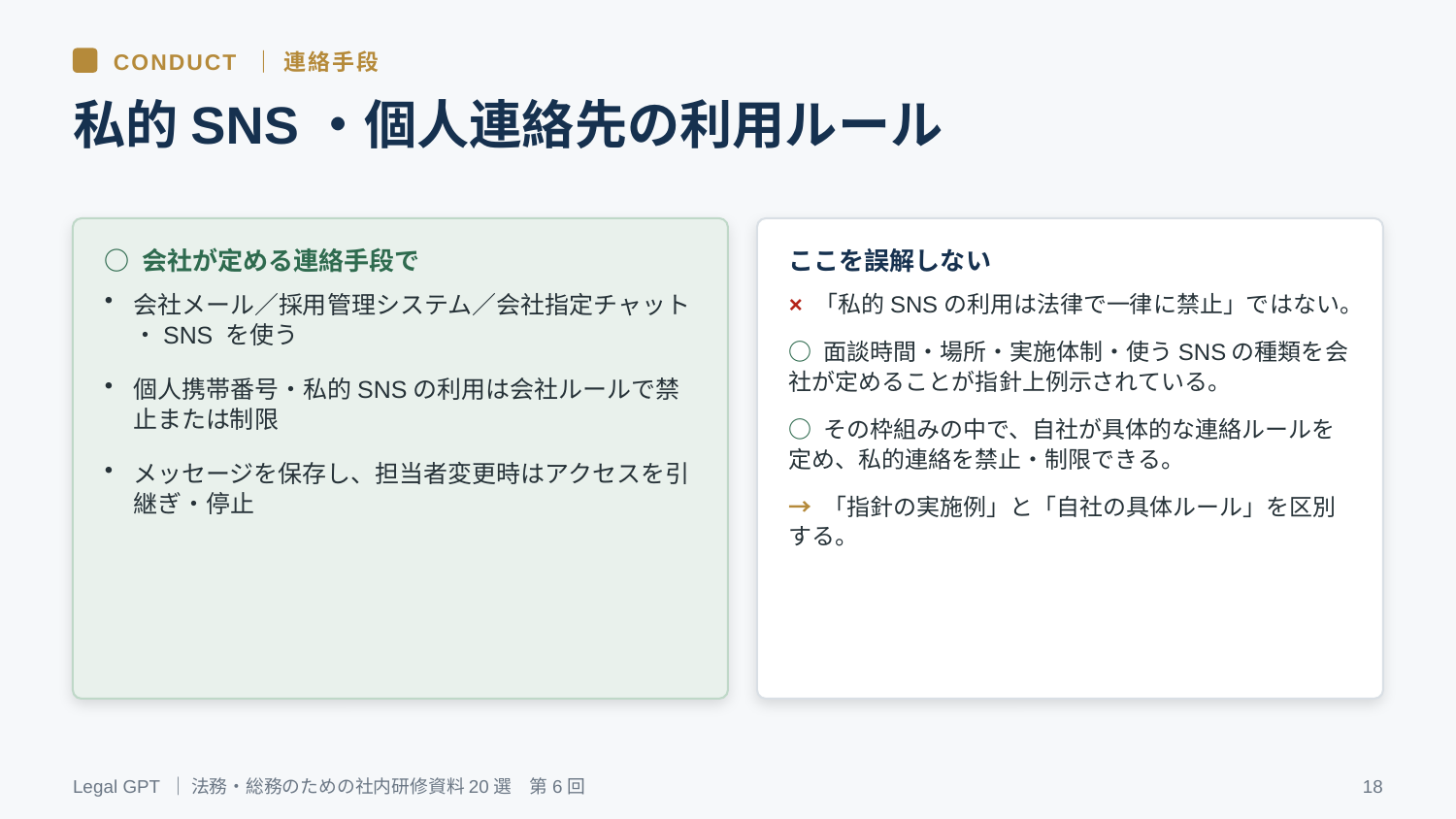

CONDUCT ｜ 連絡手段

私的SNS・個人連絡先の利用ルール

○ 会社が定める連絡手段で
ここを誤解しない
会社メール／採用管理システム／会社指定チャット・SNS を使う
個人携帯番号・私的SNSの利用は会社ルールで禁止または制限
メッセージを保存し、担当者変更時はアクセスを引継ぎ・停止
× 「私的SNSの利用は法律で一律に禁止」ではない。
○ 面談時間・場所・実施体制・使うSNSの種類を会社が定めることが指針上例示されている。
○ その枠組みの中で、自社が具体的な連絡ルールを定め、私的連絡を禁止・制限できる。
→ 「指針の実施例」と「自社の具体ルール」を区別する。
Legal GPT ｜ 法務・総務のための社内研修資料20選　第6回
18